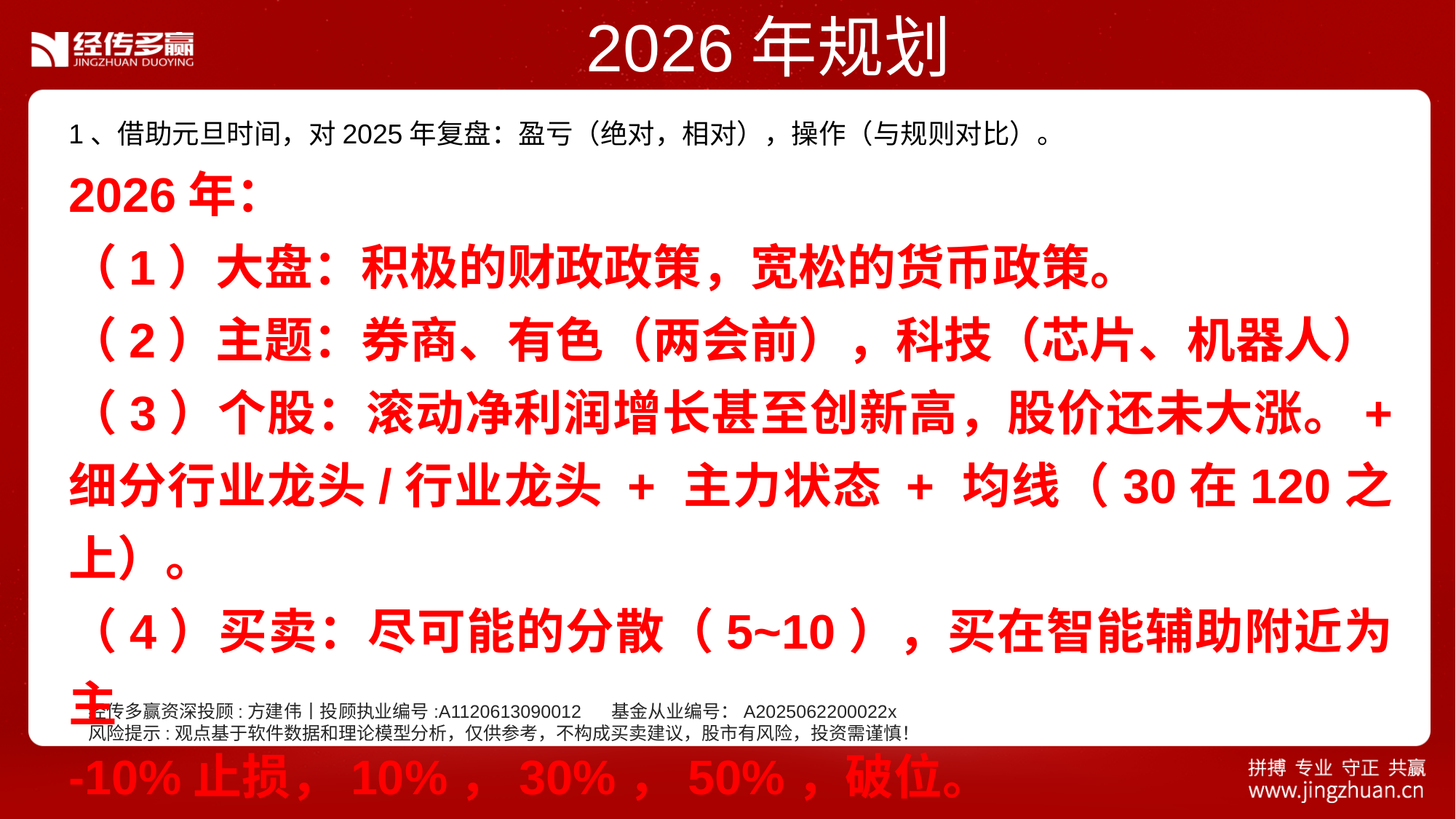

2026年规划
1、借助元旦时间，对2025年复盘：盈亏（绝对，相对），操作（与规则对比）。
2026年：
（1）大盘：积极的财政政策，宽松的货币政策。
（2）主题：券商、有色（两会前），科技（芯片、机器人）
（3）个股：滚动净利润增长甚至创新高，股价还未大涨。+ 细分行业龙头/行业龙头 + 主力状态 + 均线（30在120之上）。
（4）买卖：尽可能的分散（5~10），买在智能辅助附近为主
-10%止损，10%，30%，50%，破位。